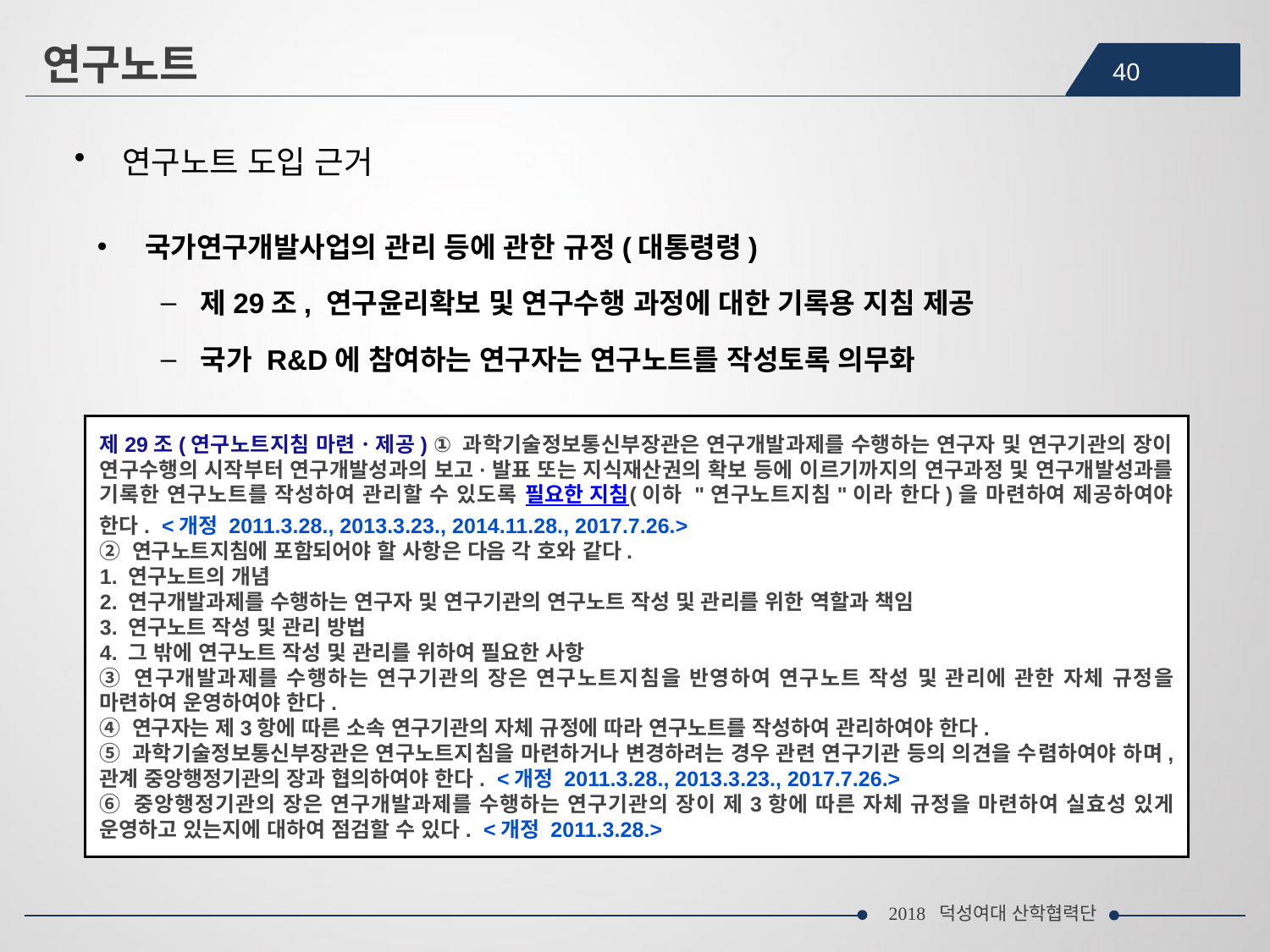

연구노트

40
연구노트 도입 근거
국가연구개발사업의 관리 등에 관한 규정(대통령령)
제29조, 연구윤리확보 및 연구수행 과정에 대한 기록용 지침 제공
국가 R&D에 참여하는 연구자는 연구노트를 작성토록 의무화
제29조(연구노트지침 마련ㆍ제공) ① 과학기술정보통신부장관은 연구개발과제를 수행하는 연구자 및 연구기관의 장이 연구수행의 시작부터 연구개발성과의 보고·발표 또는 지식재산권의 확보 등에 이르기까지의 연구과정 및 연구개발성과를 기록한 연구노트를 작성하여 관리할 수 있도록 필요한 지침(이하 "연구노트지침"이라 한다)을 마련하여 제공하여야 한다.  <개정 2011.3.28., 2013.3.23., 2014.11.28., 2017.7.26.>
② 연구노트지침에 포함되어야 할 사항은 다음 각 호와 같다.
1. 연구노트의 개념
2. 연구개발과제를 수행하는 연구자 및 연구기관의 연구노트 작성 및 관리를 위한 역할과 책임
3. 연구노트 작성 및 관리 방법
4. 그 밖에 연구노트 작성 및 관리를 위하여 필요한 사항
③ 연구개발과제를 수행하는 연구기관의 장은 연구노트지침을 반영하여 연구노트 작성 및 관리에 관한 자체 규정을 마련하여 운영하여야 한다.
④ 연구자는 제3항에 따른 소속 연구기관의 자체 규정에 따라 연구노트를 작성하여 관리하여야 한다.
⑤ 과학기술정보통신부장관은 연구노트지침을 마련하거나 변경하려는 경우 관련 연구기관 등의 의견을 수렴하여야 하며, 관계 중앙행정기관의 장과 협의하여야 한다.  <개정 2011.3.28., 2013.3.23., 2017.7.26.>
⑥ 중앙행정기관의 장은 연구개발과제를 수행하는 연구기관의 장이 제3항에 따른 자체 규정을 마련하여 실효성 있게 운영하고 있는지에 대하여 점검할 수 있다.  <개정 2011.3.28.>